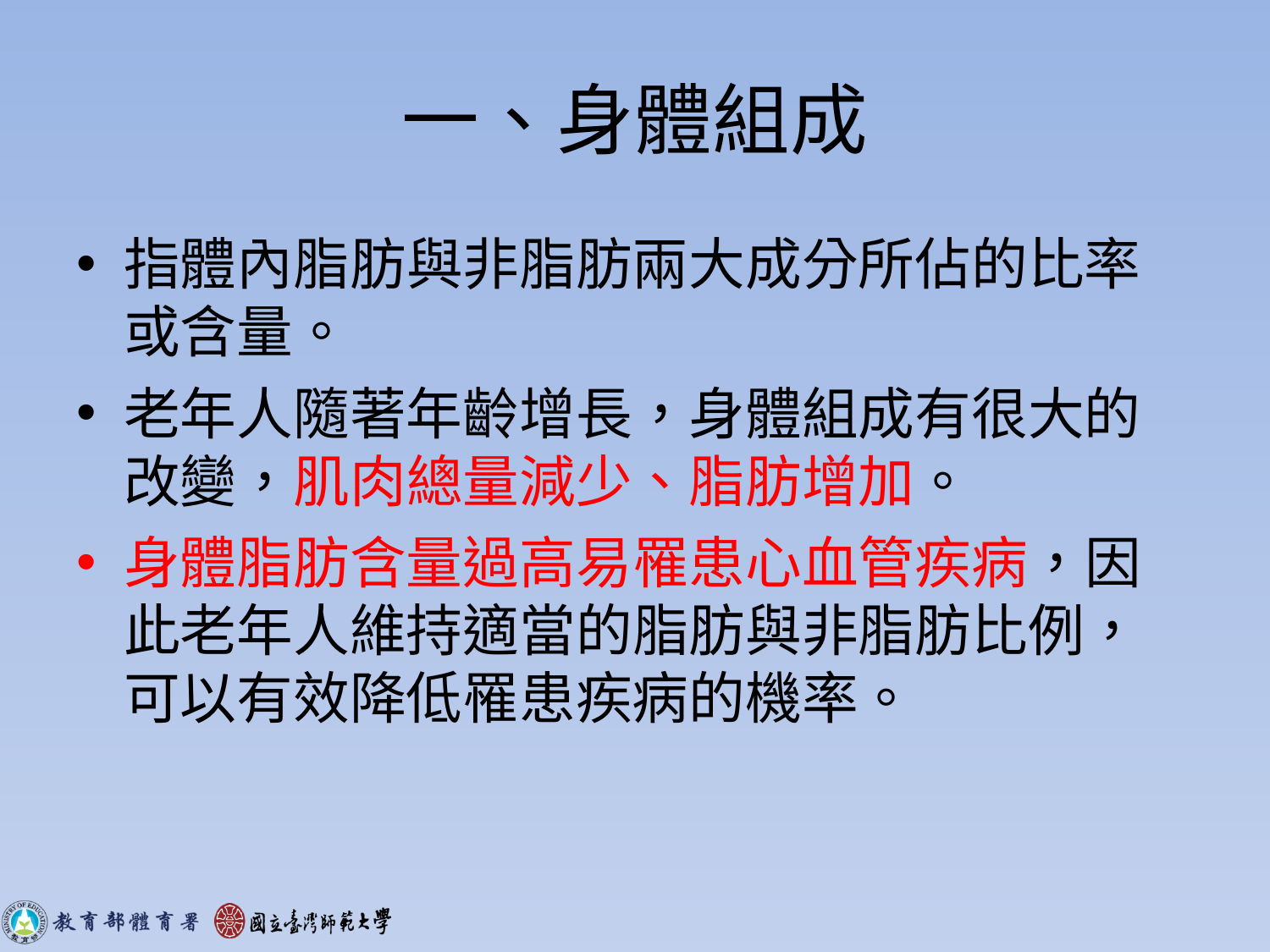

# 一、身體組成
指體內脂肪與非脂肪兩大成分所佔的比率或含量。
老年人隨著年齡增長，身體組成有很大的改變，肌肉總量減少、脂肪增加。
身體脂肪含量過高易罹患心血管疾病，因此老年人維持適當的脂肪與非脂肪比例，可以有效降低罹患疾病的機率。